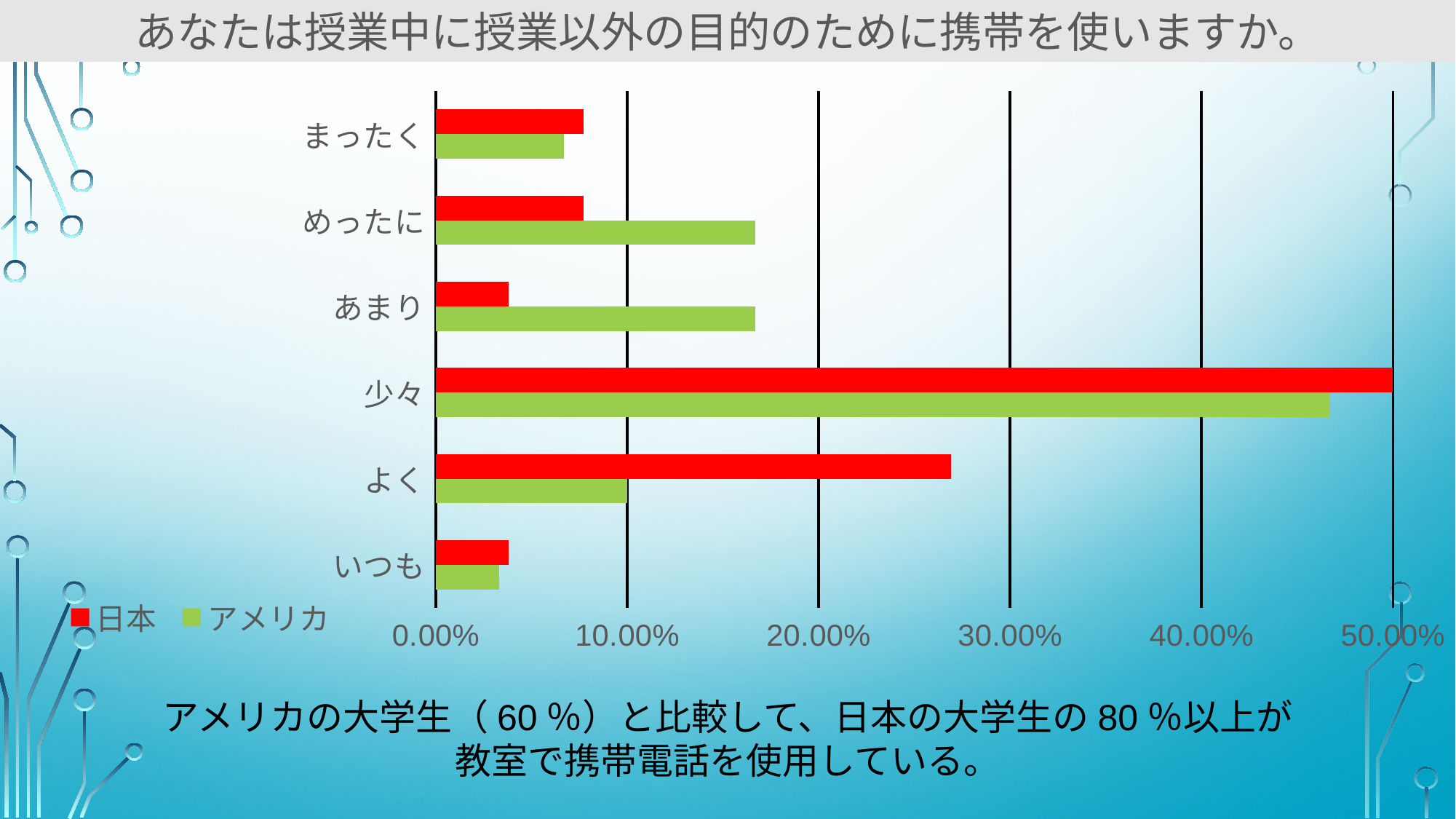

あなたは授業中に授業以外の目的のために携帯を使いますか。

### Chart

| Category | アメリカ | 日本 |
|---|---|---|
| いつも | 0.033 | 0.038 |
| よく | 0.1 | 0.269 |
| 少々 | 0.467 | 0.5 |
| あまり | 0.167 | 0.038 |
| めったに | 0.167 | 0.077 |
| まったく | 0.067 | 0.077 |
アメリカの大学生（60％）と比較して、日本の大学生の80％以上が教室で携帯電話を使用している。